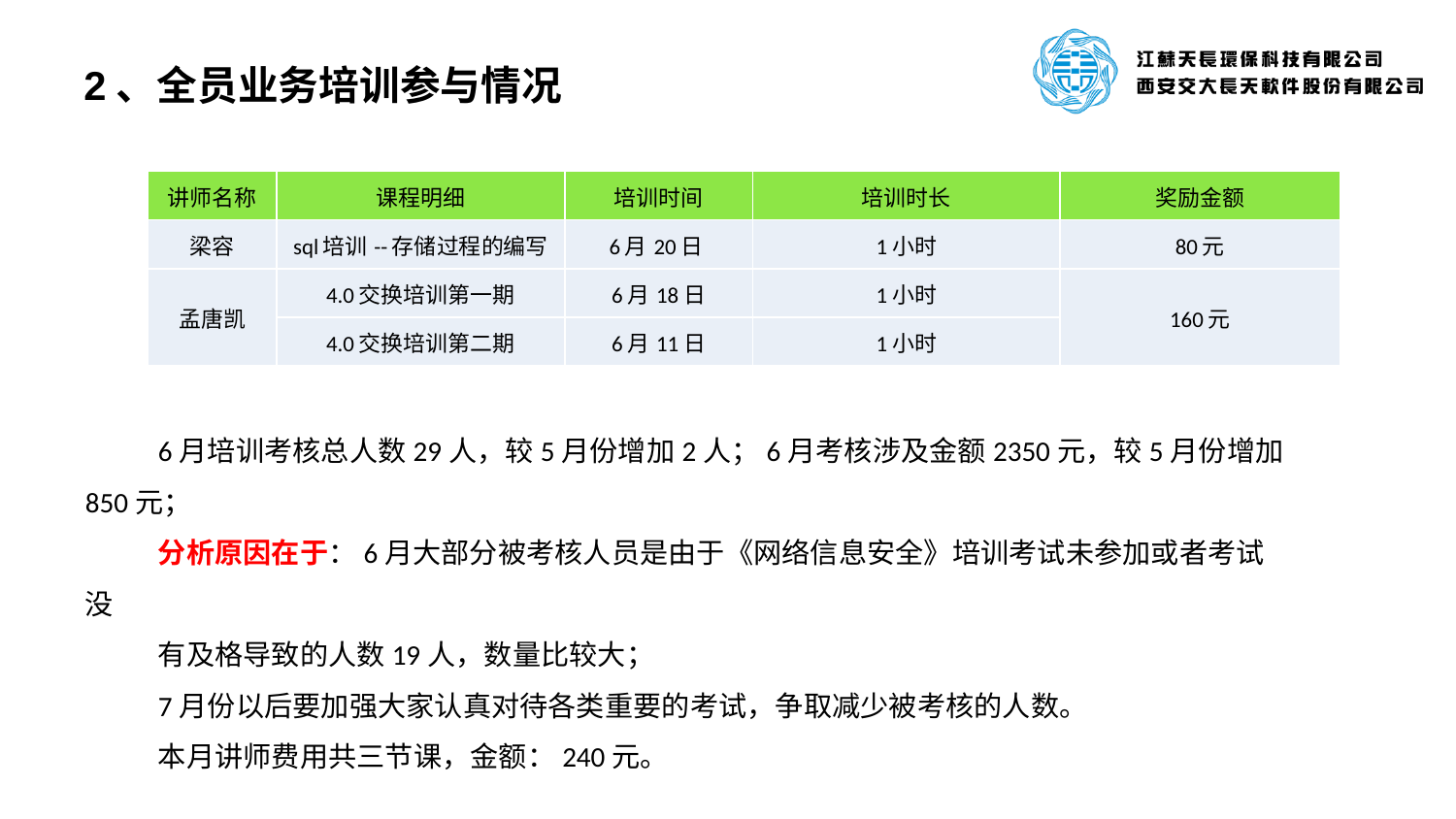

2、全员业务培训参与情况
| 讲师名称 | 课程明细 | 培训时间 | 培训时长 | 奖励金额 |
| --- | --- | --- | --- | --- |
| 梁容 | sql培训--存储过程的编写 | 6月20日 | 1小时 | 80元 |
| 孟唐凯 | 4.0交换培训第一期 | 6月18日 | 1小时 | 160元 |
|  | 4.0交换培训第二期 | 6月11日 | 1小时 |  |
6月培训考核总人数29人，较5月份增加2人；6月考核涉及金额2350元，较5月份增加850元；
分析原因在于：6月大部分被考核人员是由于《网络信息安全》培训考试未参加或者考试没
有及格导致的人数19人，数量比较大；
7月份以后要加强大家认真对待各类重要的考试，争取减少被考核的人数。
本月讲师费用共三节课，金额：240元。